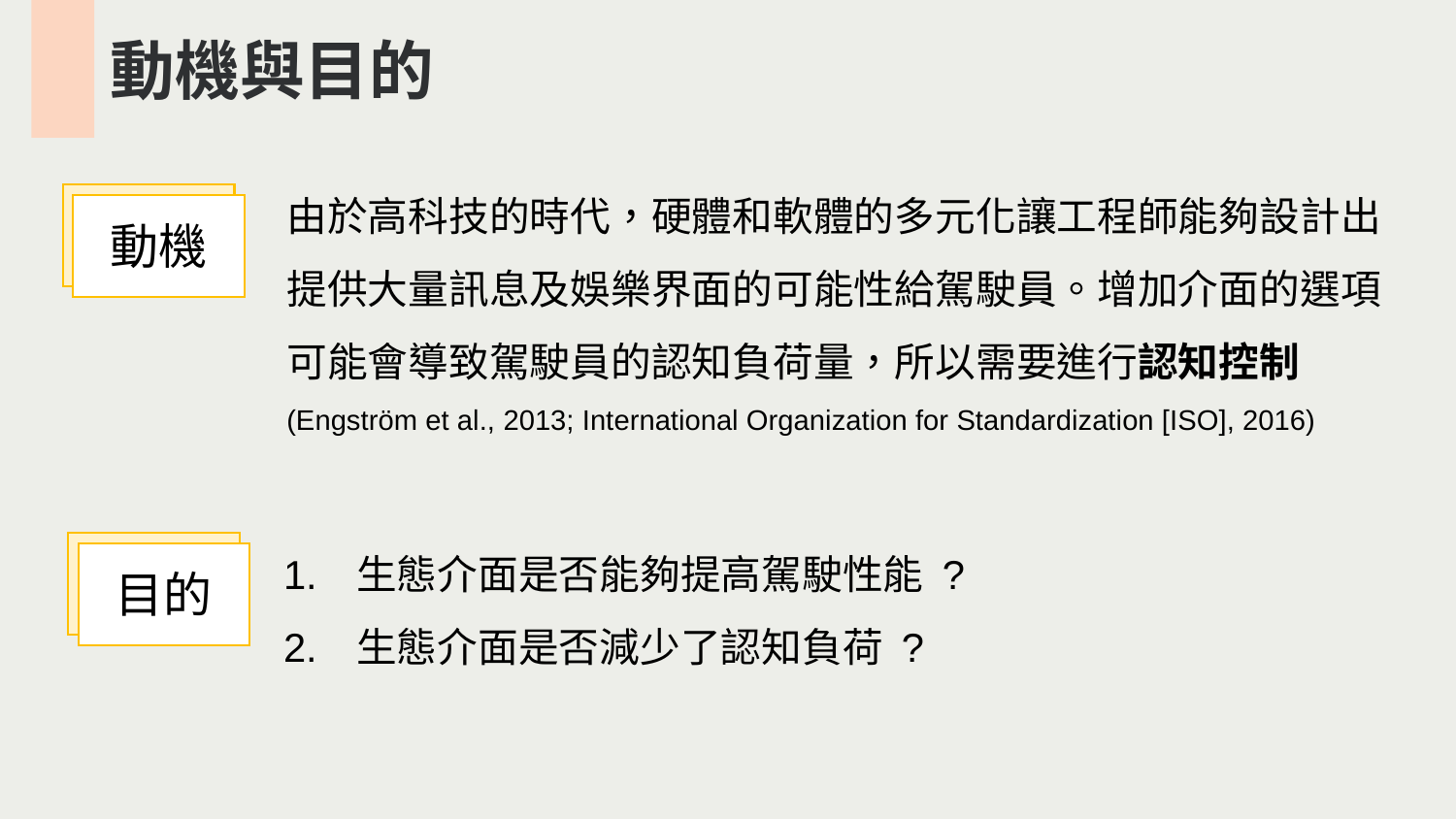

動機與目的
由於高科技的時代，硬體和軟體的多元化讓工程師能夠設計出提供大量訊息及娛樂界面的可能性給駕駛員。增加介面的選項可能會導致駕駛員的認知負荷量，所以需要進行認知控制 (Engström et al., 2013; International Organization for Standardization [ISO], 2016)

動機
生態介面是否能夠提高駕駛性能 ?
生態介面是否減少了認知負荷 ?

目的